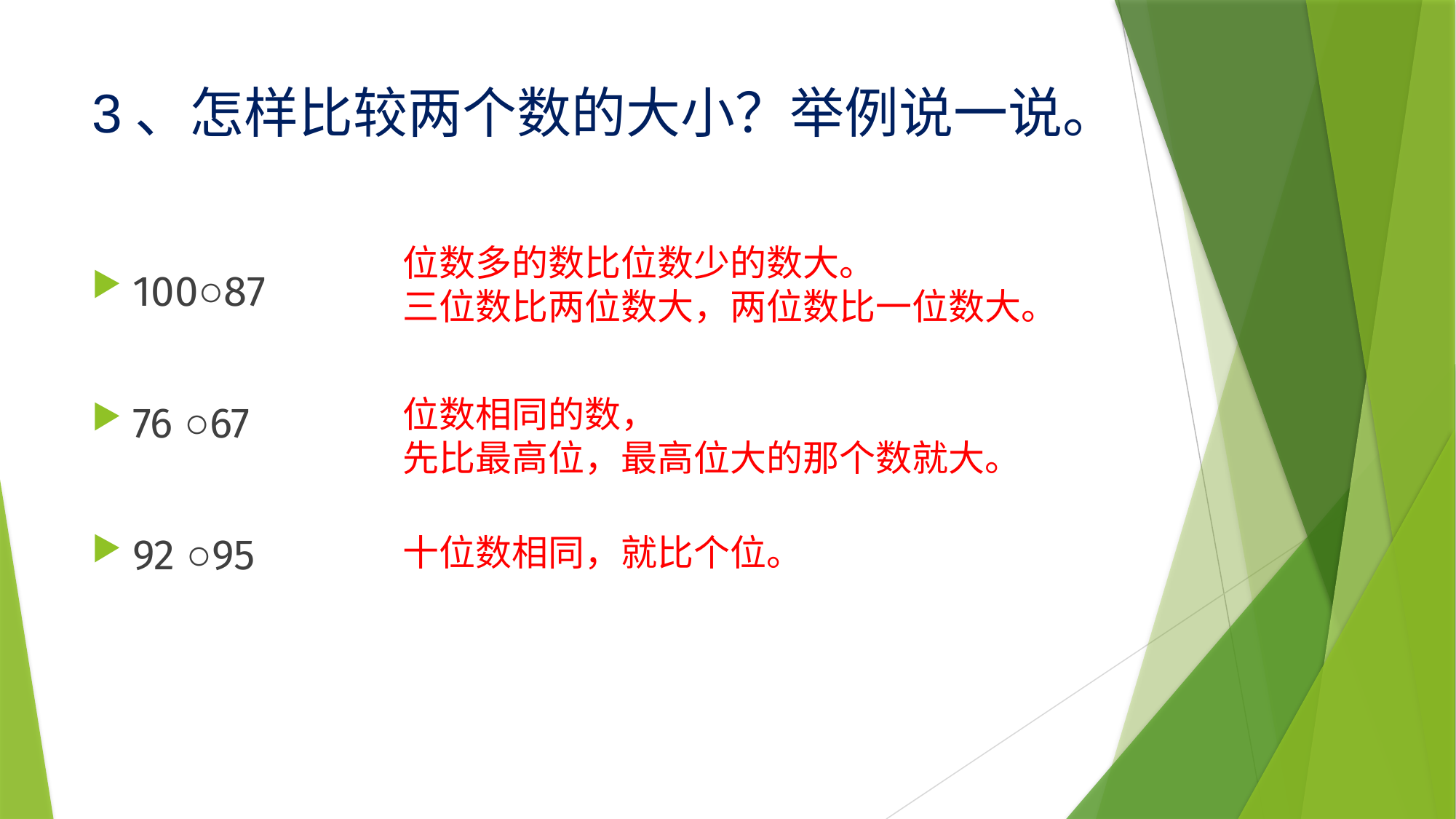

# 3、怎样比较两个数的大小？举例说一说。
位数多的数比位数少的数大。
三位数比两位数大，两位数比一位数大。
100○87

76 ○67

92 ○95
位数相同的数，
先比最高位，最高位大的那个数就大。
十位数相同，就比个位。